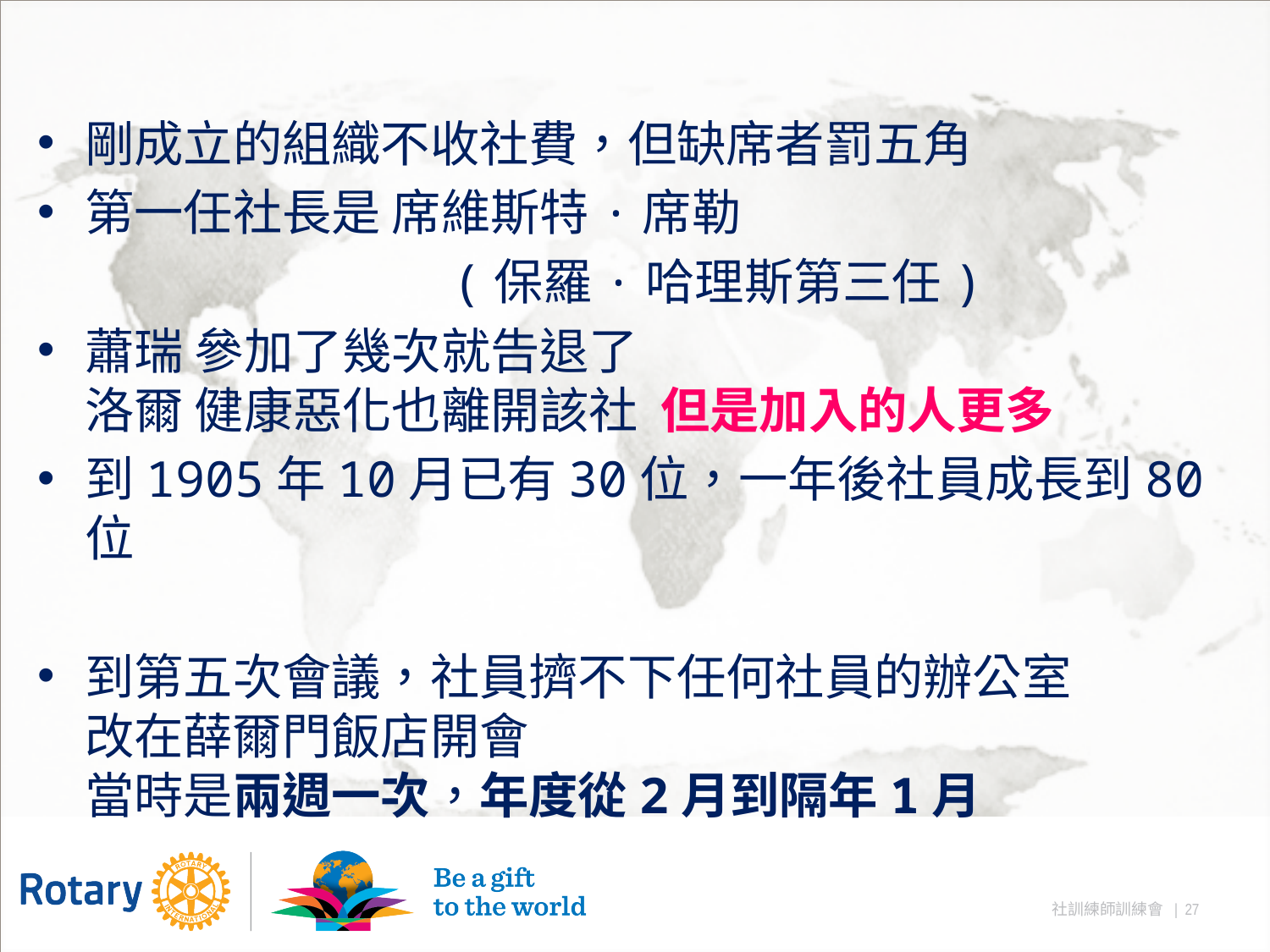

#
剛成立的組織不收社費，但缺席者罰五角
第一任社長是 席維斯特·席勒
              (保羅·哈理斯第三任)
蕭瑞 參加了幾次就告退了
洛爾 健康惡化也離開該社  但是加入的人更多
到1905年10月已有30位，一年後社員成長到80位

到第五次會議，社員擠不下任何社員的辦公室
改在薛爾門飯店開會
當時是兩週一次，年度從2月到隔年1月